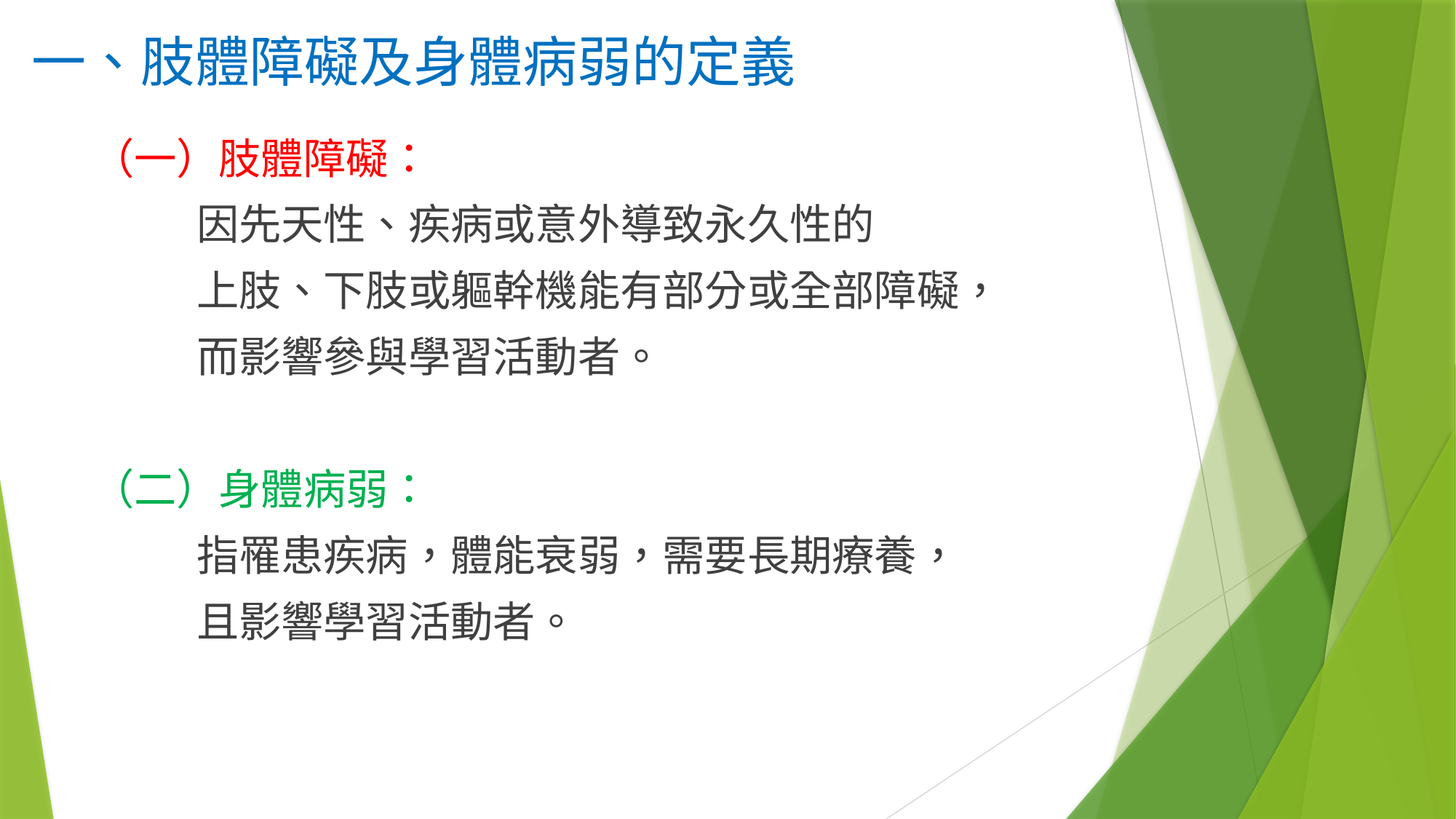

# 一、肢體障礙及身體病弱的定義
（一）肢體障礙：
          因先天性、疾病或意外導致永久性的
          上肢、下肢或軀幹機能有部分或全部障礙，
          而影響參與學習活動者。

（二）身體病弱：
          指罹患疾病，體能衰弱，需要長期療養，
          且影響學習活動者。